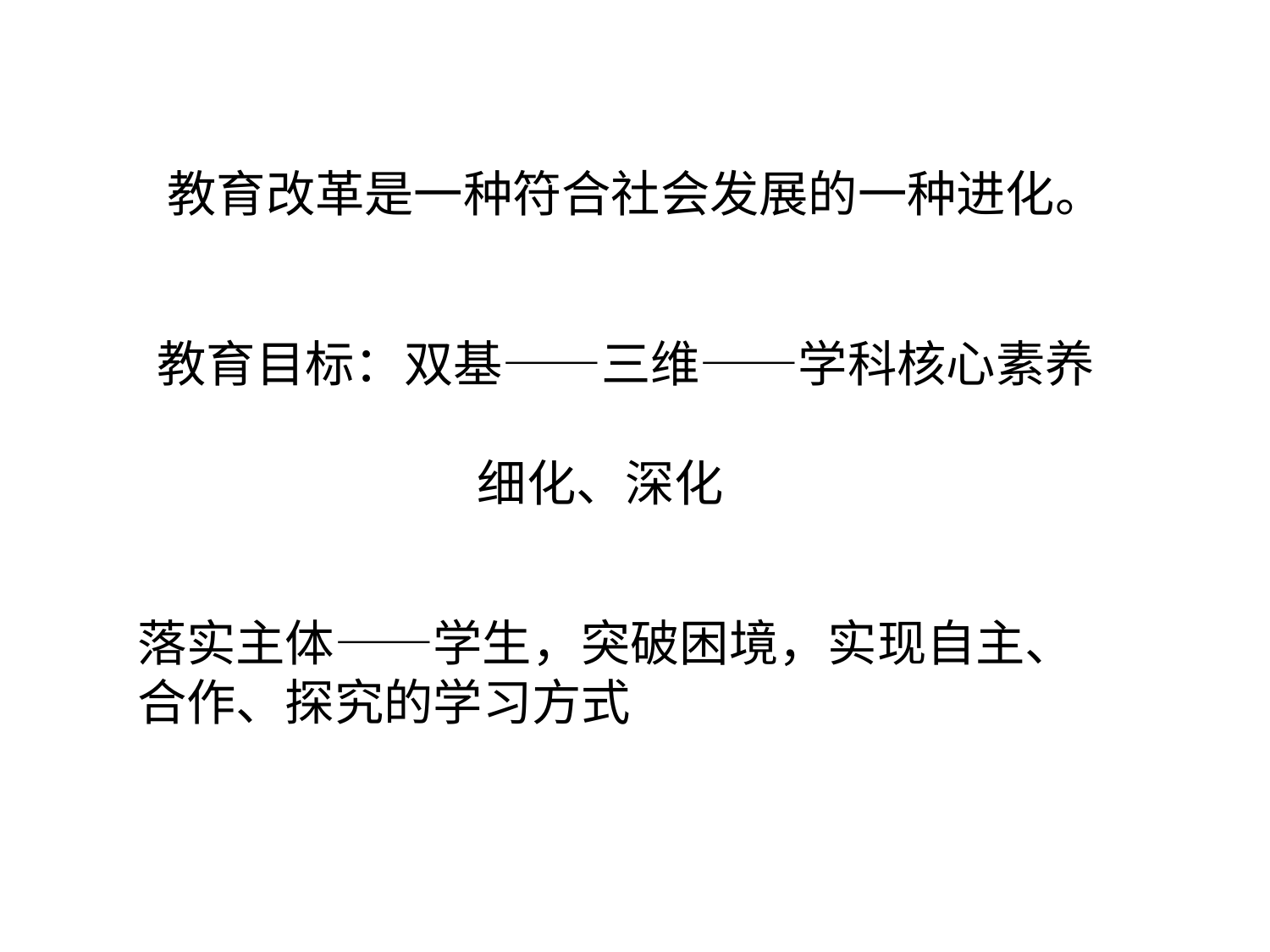

教育改革是一种符合社会发展的一种进化。
教育目标：双基——三维——学科核心素养
细化、深化
落实主体——学生，突破困境，实现自主、合作、探究的学习方式